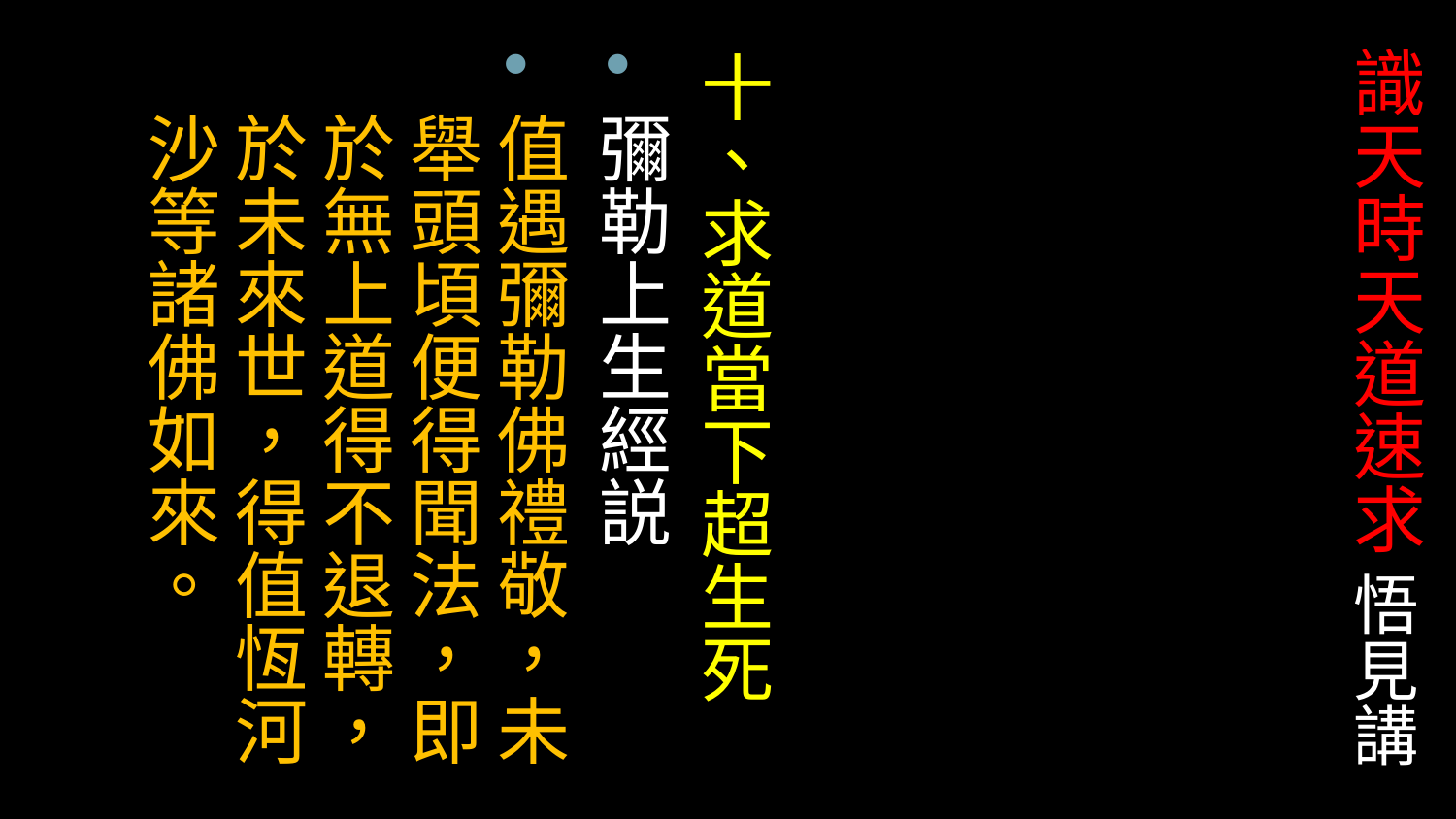

# 識天時天道速求 悟見講
十、求道當下超生死
彌勒上生經説
值遇彌勒佛禮敬，未舉頭頃便得聞法，即於無上道得不退轉，於未來世，得值恆河沙等諸佛如來。